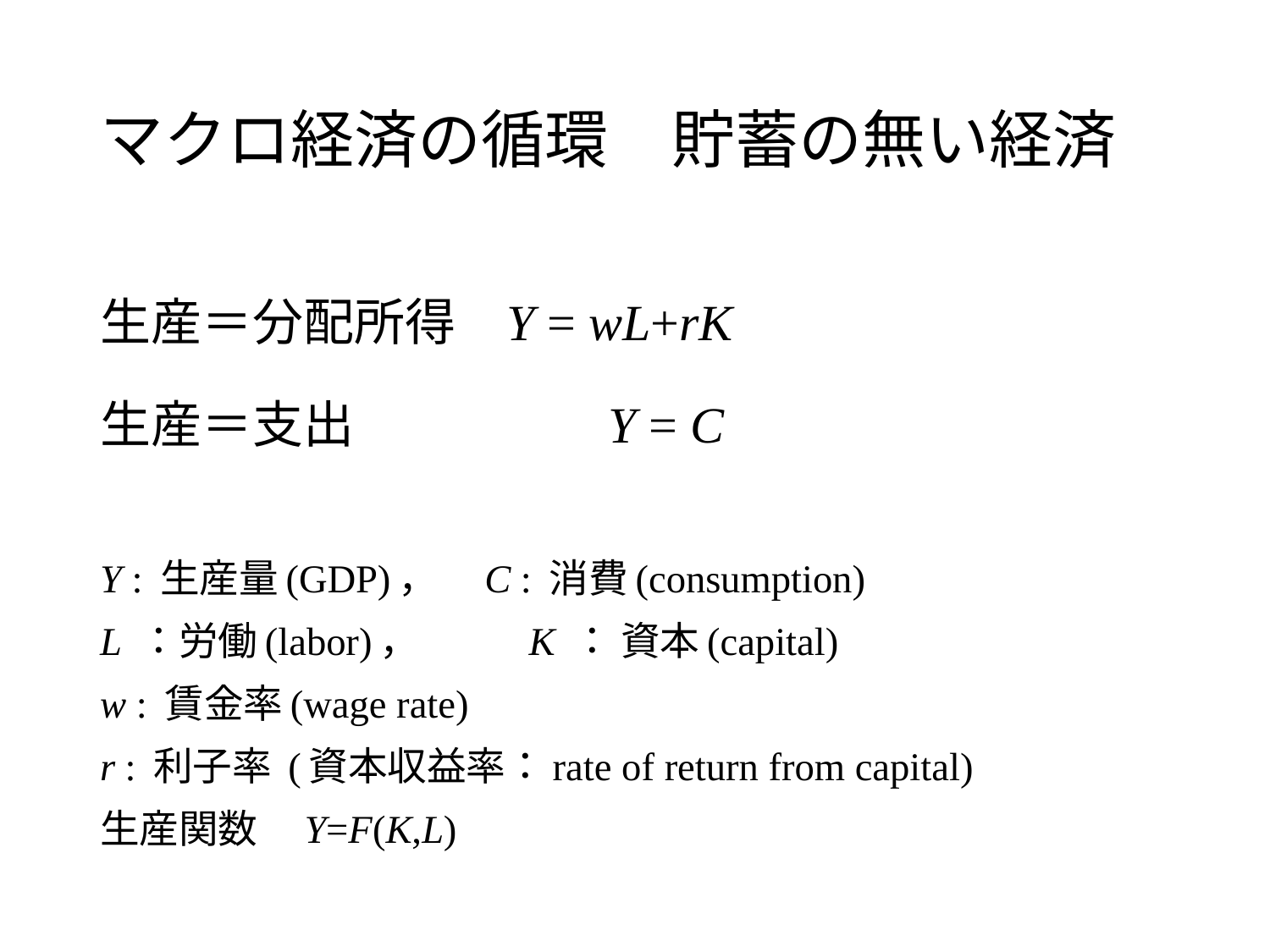

# マクロ経済の循環　貯蓄の無い経済
生産＝分配所得	Y = wL+rK
生産＝支出			Y = C

Y : 生産量(GDP)，　C : 消費(consumption)
L ：労働(labor)，　	K ： 資本(capital)
w : 賃金率(wage rate)
r : 利子率 (資本収益率：rate of return from capital)
生産関数　Y=F(K,L)